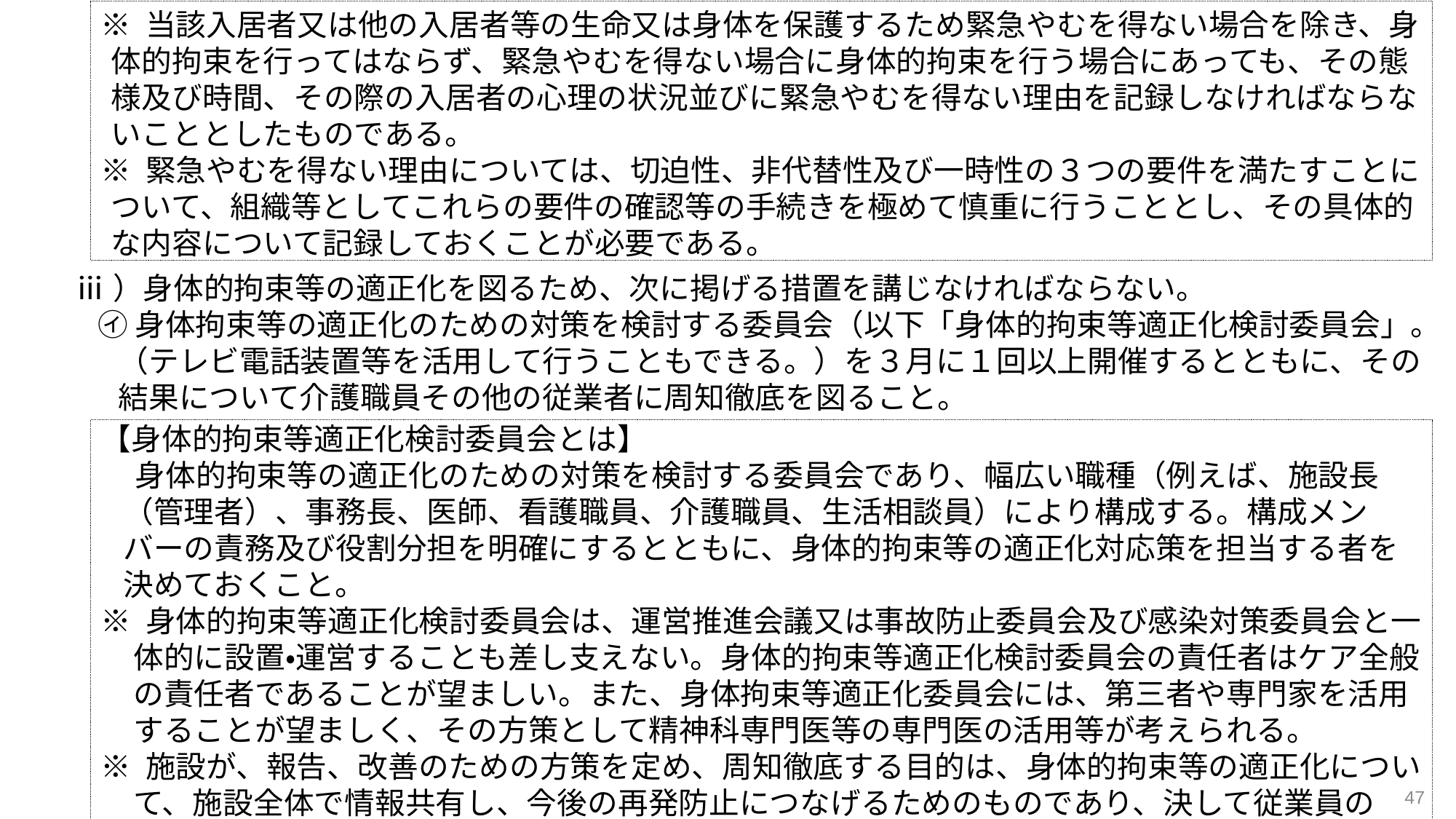

ⅲ）身体的拘束等の適正化を図るため、次に掲げる措置を講じなければならない。
㋑ 身体拘束等の適正化のための対策を検討する委員会（以下「身体的拘束等適正化検討委員会」。（テレビ電話装置等を活用して行うこともできる。）を３月に１回以上開催するとともに、その結果について介護職員その他の従業者に周知徹底を図ること。
※ 当該入居者又は他の入居者等の生命又は身体を保護するため緊急やむを得ない場合を除き、身体的拘束を行ってはならず、緊急やむを得ない場合に身体的拘束を行う場合にあっても、その態様及び時間、その際の入居者の心理の状況並びに緊急やむを得ない理由を記録しなければならないこととしたものである。
※ 緊急やむを得ない理由については、切迫性、非代替性及び一時性の３つの要件を満たすことについて、組織等としてこれらの要件の確認等の手続きを極めて慎重に行うこととし、その具体的な内容について記録しておくことが必要である。
【身体的拘束等適正化検討委員会とは】
身体的拘束等の適正化のための対策を検討する委員会であり、幅広い職種（例えば、施設長（管理者）、事務長、医師、看護職員、介護職員、生活相談員）により構成する。構成メンバーの責務及び役割分担を明確にするとともに、身体的拘束等の適正化対応策を担当する者を決めておくこと。
※ 身体的拘束等適正化検討委員会は、運営推進会議又は事故防止委員会及び感染対策委員会と一体的に設置・運営することも差し支えない。身体的拘束等適正化検討委員会の責任者はケア全般の責任者であることが望ましい。また、身体拘束等適正化委員会には、第三者や専門家を活用することが望ましく、その方策として精神科専門医等の専門医の活用等が考えられる。
※ 施設が、報告、改善のための方策を定め、周知徹底する目的は、身体的拘束等の適正化について、施設全体で情報共有し、今後の再発防止につなげるためのものであり、決して従業員の

47